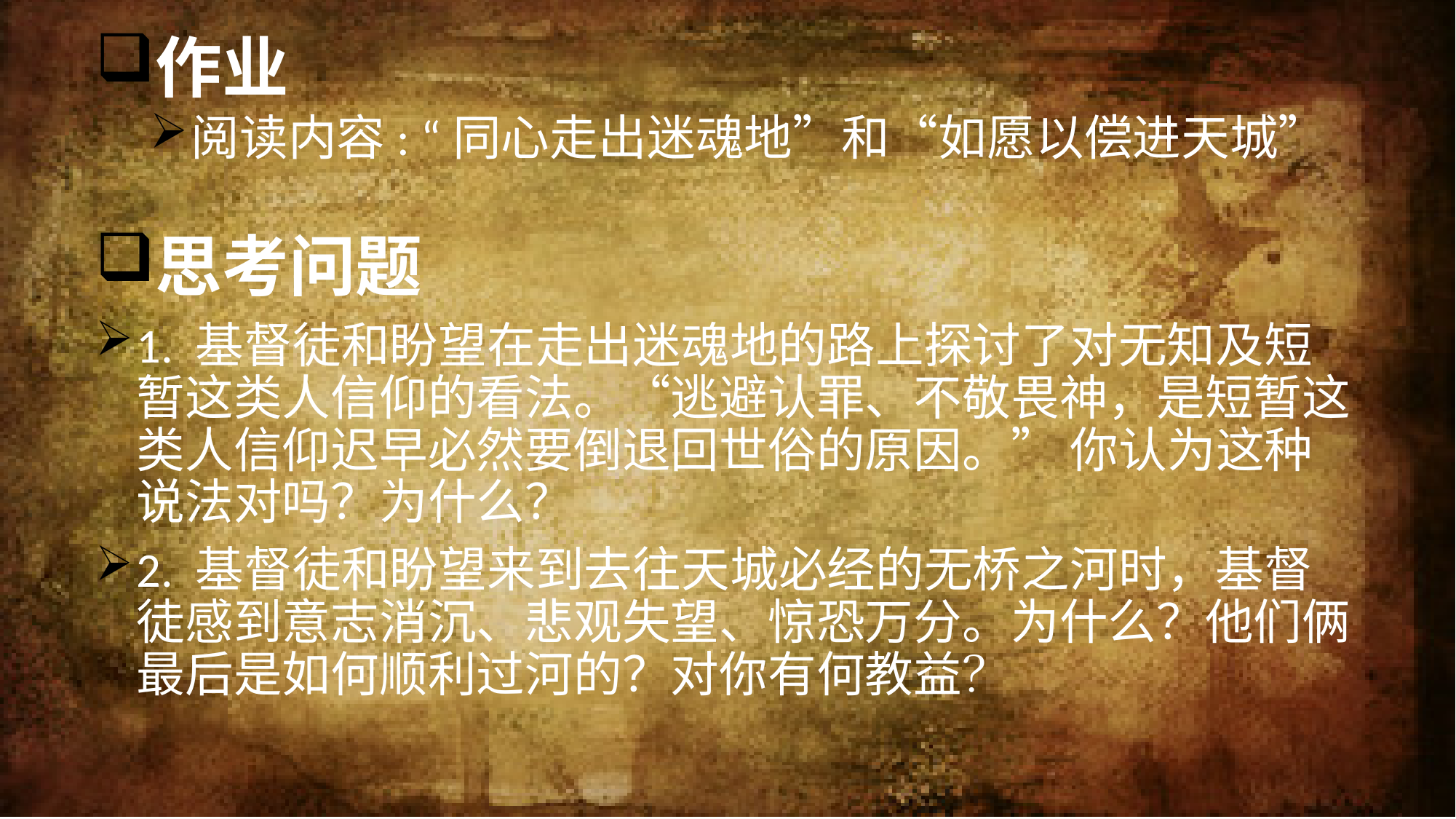

作业
阅读内容: “同心走出迷魂地”和“如愿以偿进天城”
思考问题
1. 基督徒和盼望在走出迷魂地的路上探讨了对无知及短暂这类人信仰的看法。“逃避认罪、不敬畏神，是短暂这类人信仰迟早必然要倒退回世俗的原因。” 你认为这种说法对吗？为什么？
2. 基督徒和盼望来到去往天城必经的无桥之河时，基督徒感到意志消沉、悲观失望、惊恐万分。为什么？他们俩最后是如何顺利过河的？对你有何教益？